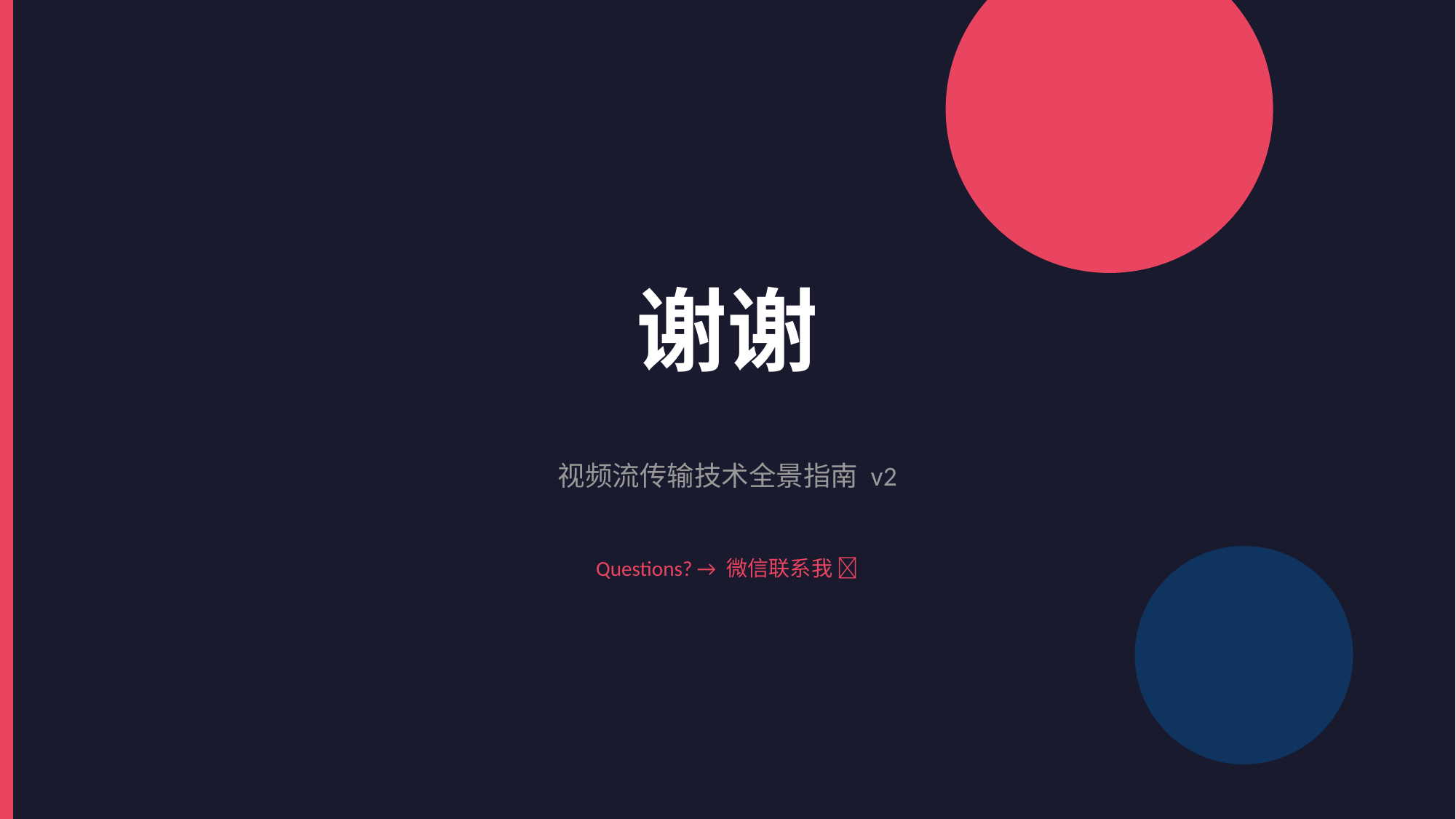

谢谢
视频流传输技术全景指南 v2
Questions? → 微信联系我 🧱